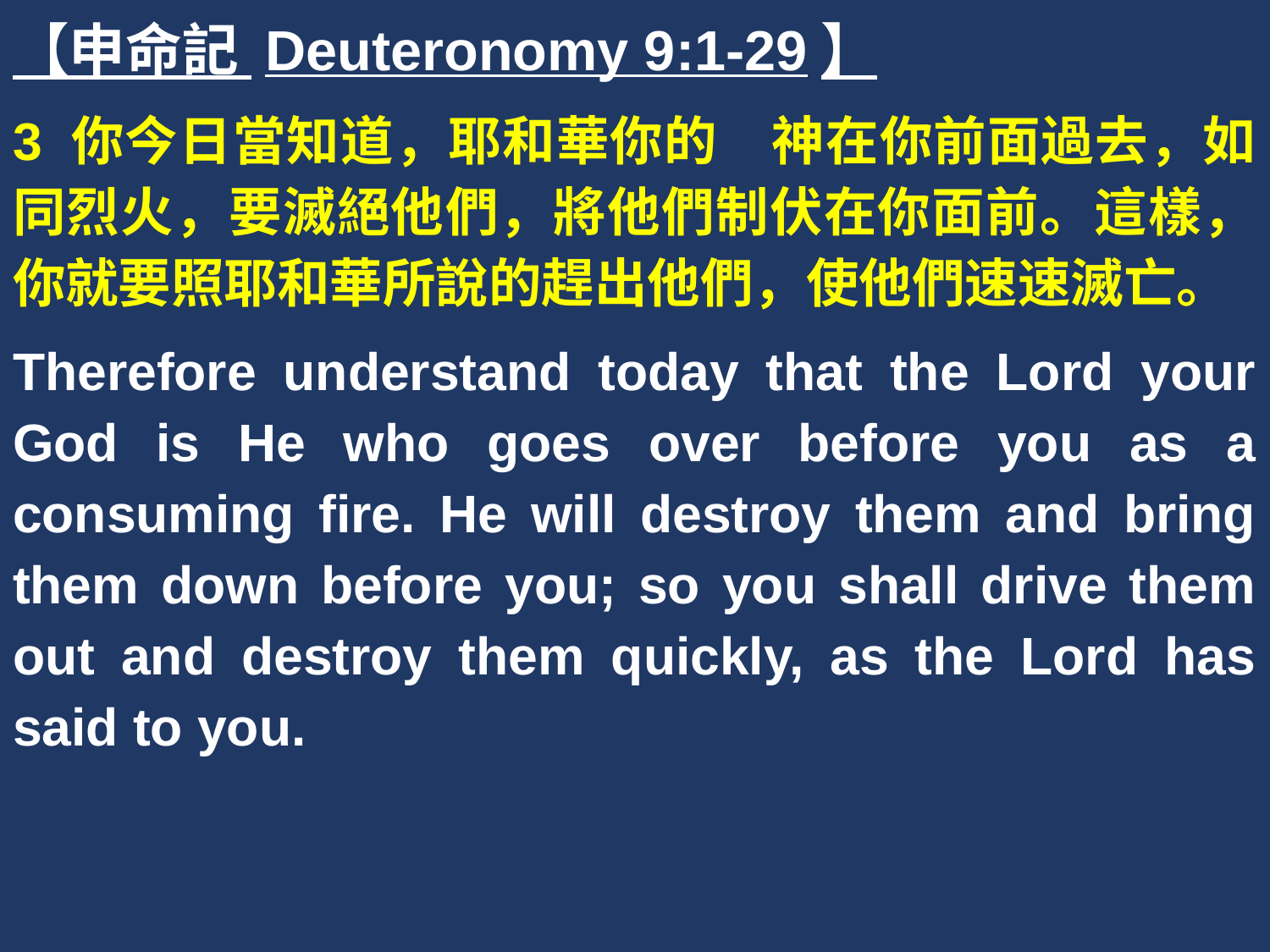

【申命記 Deuteronomy 9:1-29】
3 你今日當知道，耶和華你的　神在你前面過去，如同烈火，要滅絕他們，將他們制伏在你面前。這樣，你就要照耶和華所說的趕出他們，使他們速速滅亡。
Therefore understand today that the Lord your God is He who goes over before you as a consuming fire. He will destroy them and bring them down before you; so you shall drive them out and destroy them quickly, as the Lord has said to you.